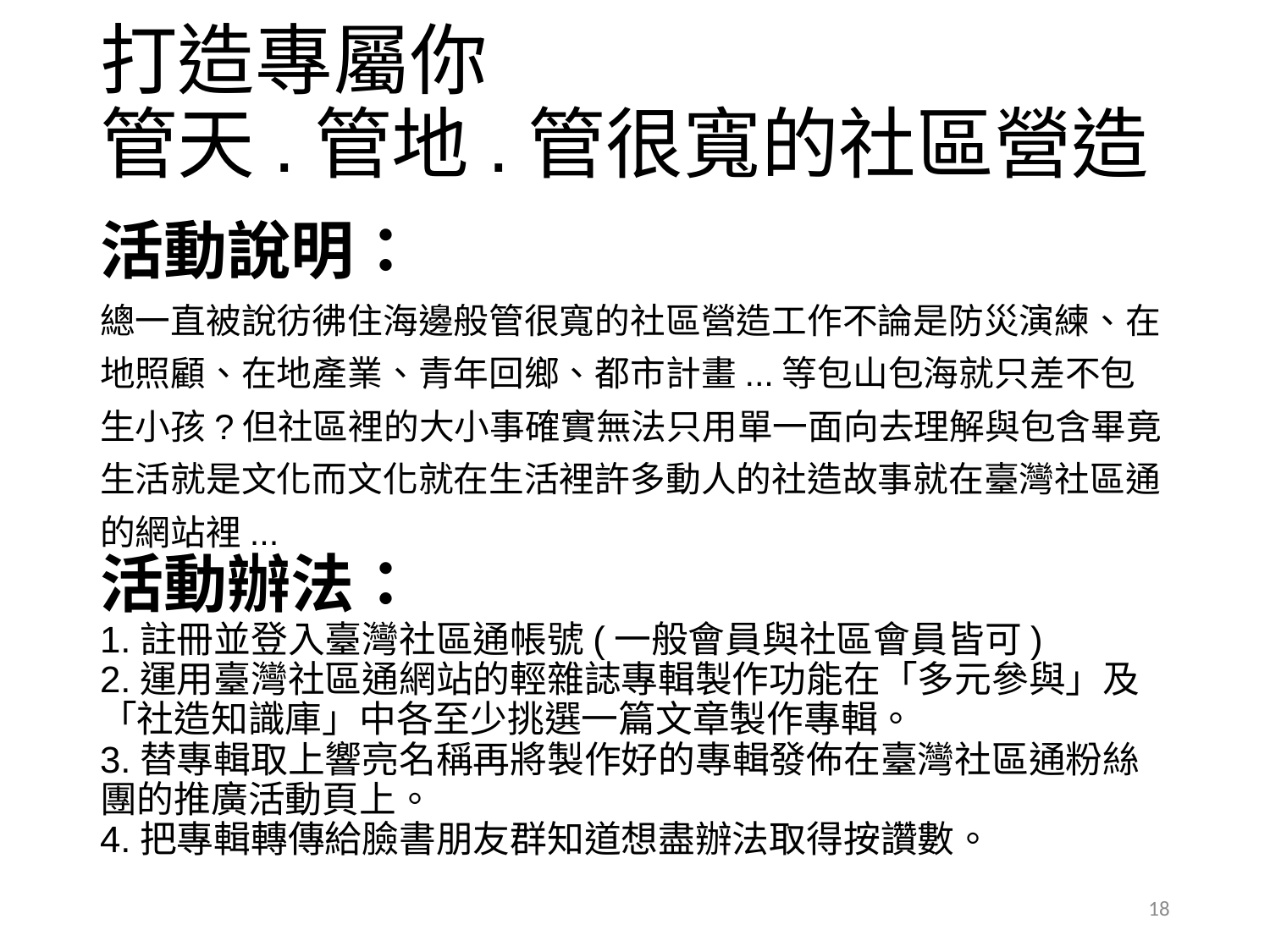

# 打造專屬你 管天.管地.管很寬的社區營造
活動說明：
總一直被說彷彿住海邊般管很寬的社區營造工作不論是防災演練、在地照顧、在地產業、青年回鄉、都市計畫...等包山包海就只差不包生小孩?但社區裡的大小事確實無法只用單一面向去理解與包含畢竟生活就是文化而文化就在生活裡許多動人的社造故事就在臺灣社區通的網站裡...
活動辦法：
1.註冊並登入臺灣社區通帳號(一般會員與社區會員皆可)
2.運用臺灣社區通網站的輕雜誌專輯製作功能在「多元參與」及「社造知識庫」中各至少挑選一篇文章製作專輯。
3.替專輯取上響亮名稱再將製作好的專輯發佈在臺灣社區通粉絲團的推廣活動頁上。
4.把專輯轉傳給臉書朋友群知道想盡辦法取得按讚數。
18